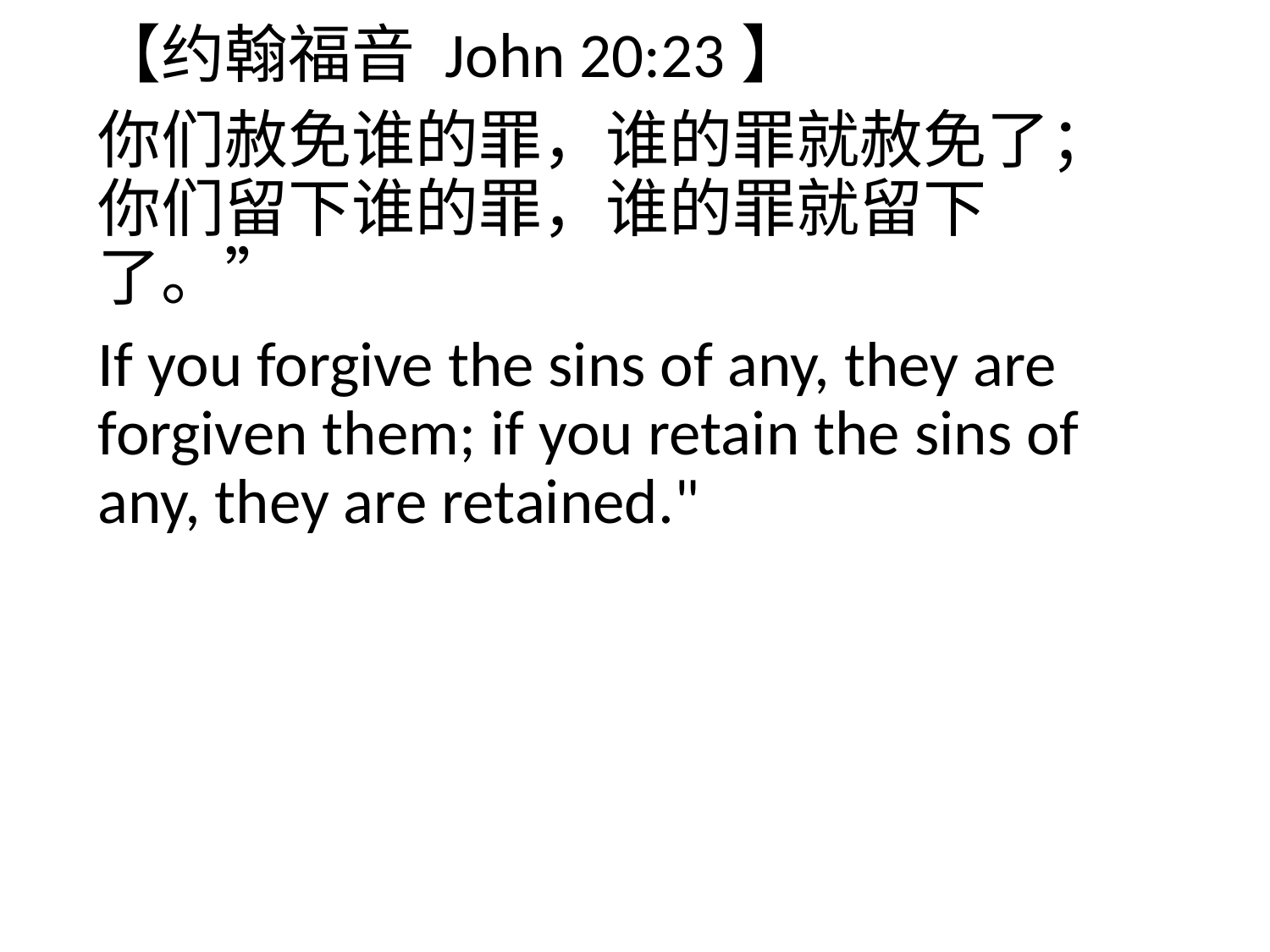

【约翰福音 John 20:23】
你们赦免谁的罪，谁的罪就赦免了；你们留下谁的罪，谁的罪就留下了。”
If you forgive the sins of any, they are forgiven them; if you retain the sins of any, they are retained."